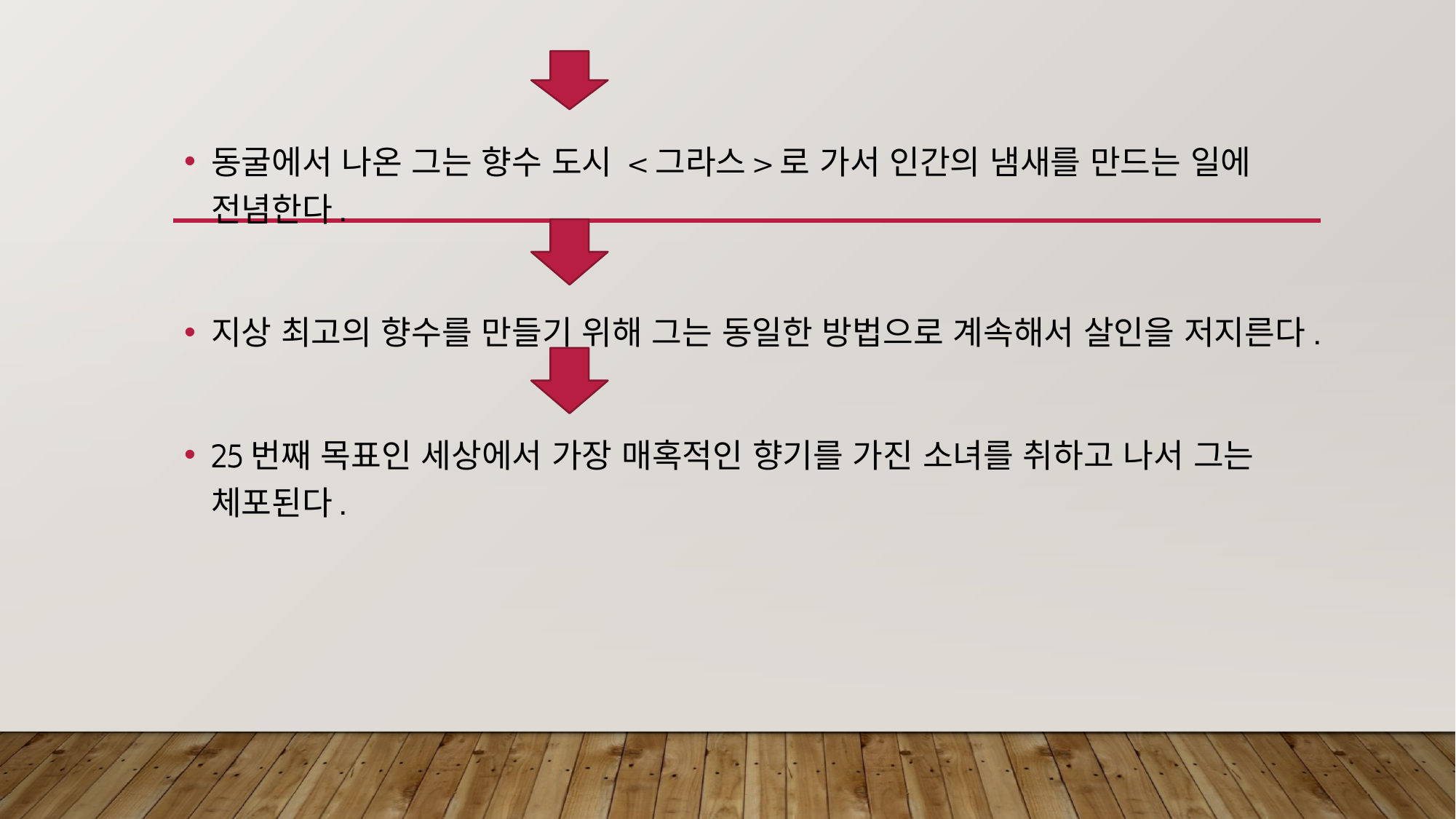

동굴에서 나온 그는 향수 도시 <그라스>로 가서 인간의 냄새를 만드는 일에 전념한다.

지상 최고의 향수를 만들기 위해 그는 동일한 방법으로 계속해서 살인을 저지른다.

25번째 목표인 세상에서 가장 매혹적인 향기를 가진 소녀를 취하고 나서 그는 체포된다.